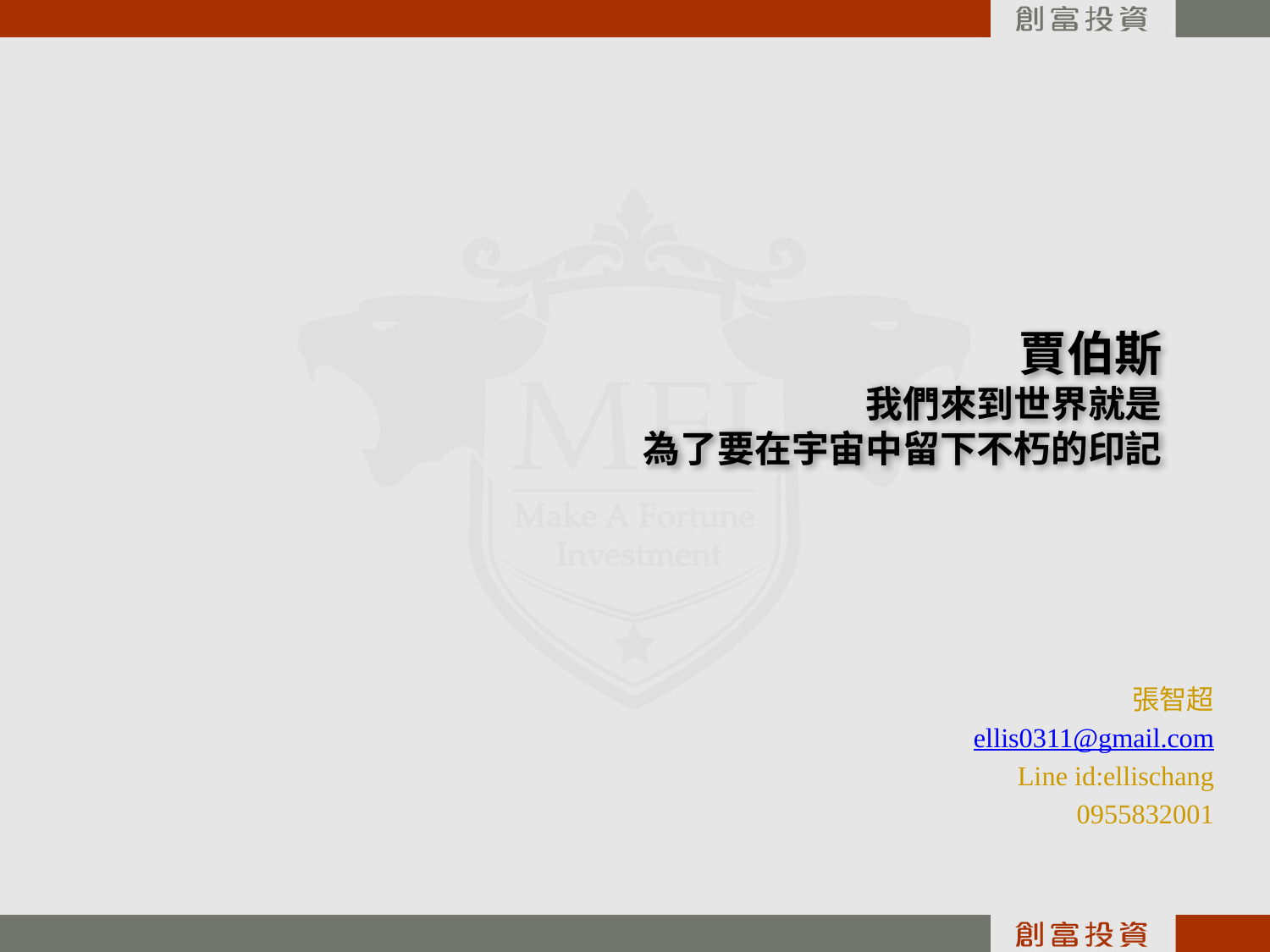

# 賈伯斯 我們來到世界就是 為了要在宇宙中留下不朽的印記
張智超
ellis0311@gmail.com
Line id:ellischang
0955832001